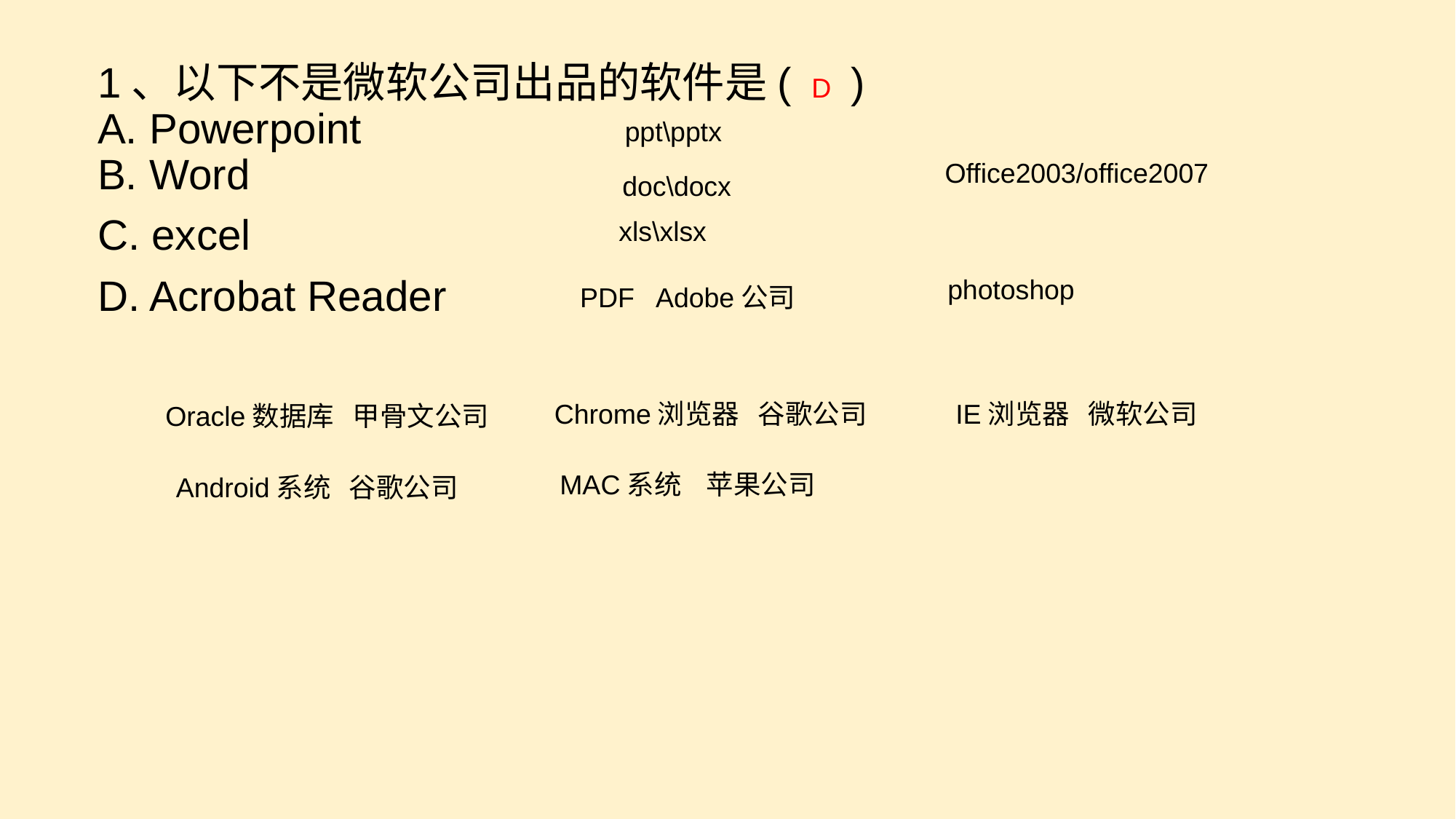

1、以下不是微软公司出品的软件是(     )
A. Powerpoint
B. Word
C. excel
D. Acrobat Reader
D
ppt\pptx
Office2003/office2007
doc\docx
xls\xlsx
photoshop
PDF   Adobe公司
Chrome浏览器   谷歌公司
IE浏览器   微软公司
Oracle数据库   甲骨文公司
MAC系统    苹果公司
Android系统   谷歌公司